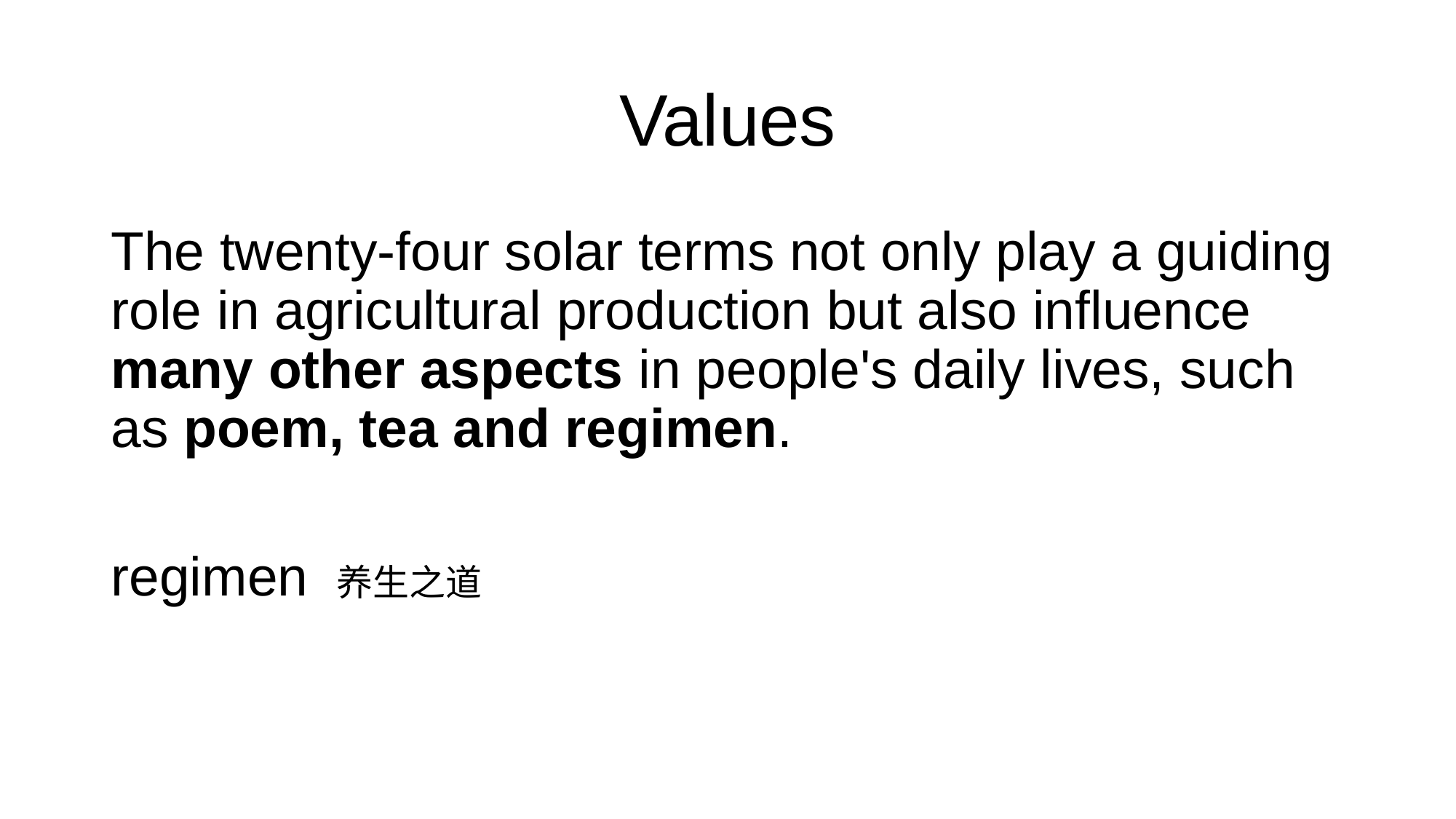

# Values
The twenty-four solar terms not only play a guiding role in agricultural production but also influence many other aspects in people's daily lives, such as poem, tea and regimen.

regimen 养生之道